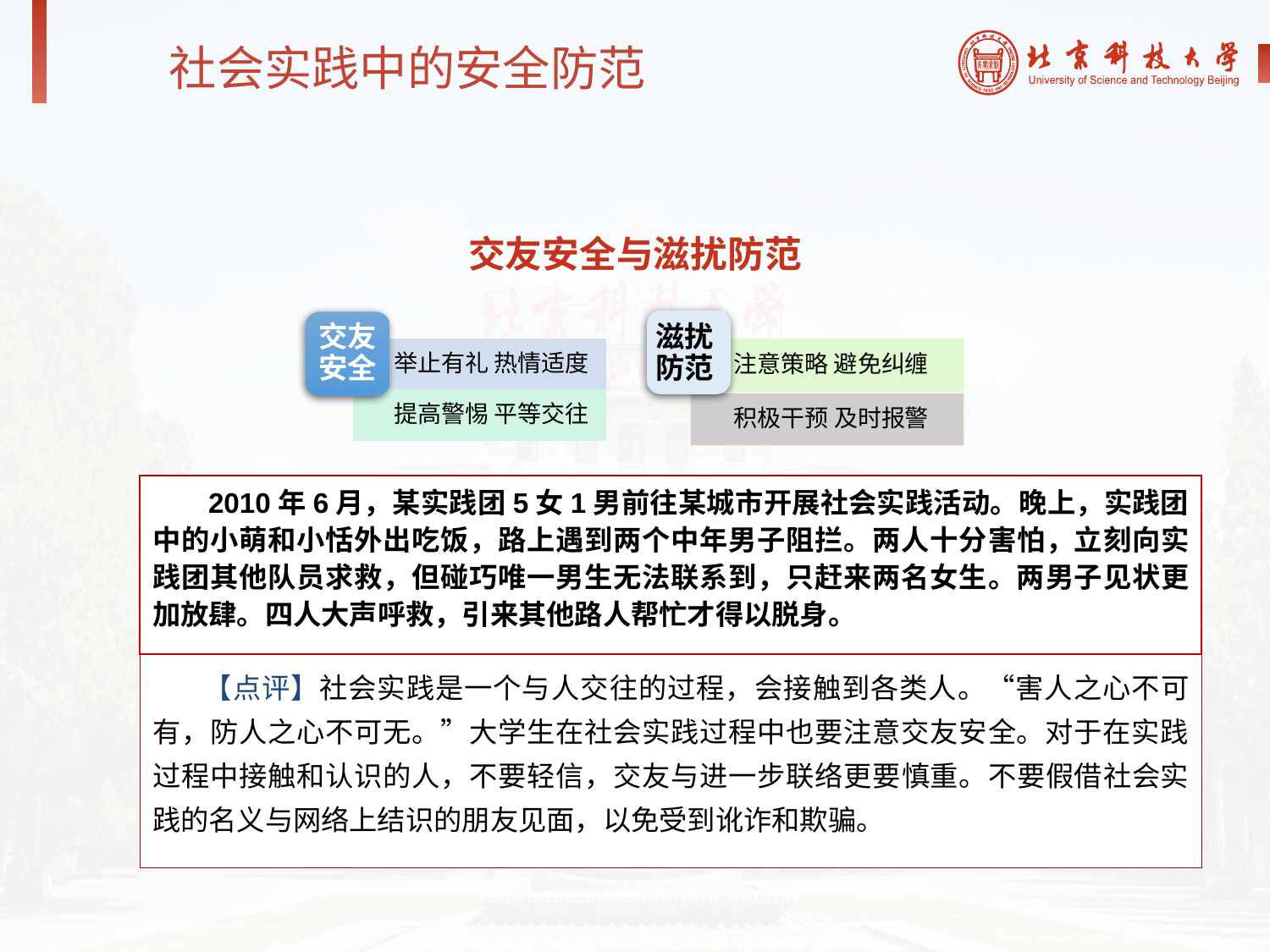

社会实践中的安全防范
交友安全与滋扰防范

交友
安全

举止有礼 热情适度

注意策略 避免纠缠

提高警惕 平等交往

积极干预 及时报警
滋扰
防范
 2010年6月，某实践团5女1男前往某城市开展社会实践活动。晚上，实践团中的小萌和小恬外出吃饭，路上遇到两个中年男子阻拦。两人十分害怕，立刻向实践团其他队员求救，但碰巧唯一男生无法联系到，只赶来两名女生。两男子见状更加放肆。四人大声呼救，引来其他路人帮忙才得以脱身。
      【点评】社会实践是一个与人交往的过程，会接触到各类人。“害人之心不可有，防人之心不可无。”大学生在社会实践过程中也要注意交友安全。对于在实践过程中接触和认识的人，不要轻信，交友与进一步联络更要慎重。不要假借社会实践的名义与网络上结识的朋友见面，以免受到讹诈和欺骗。